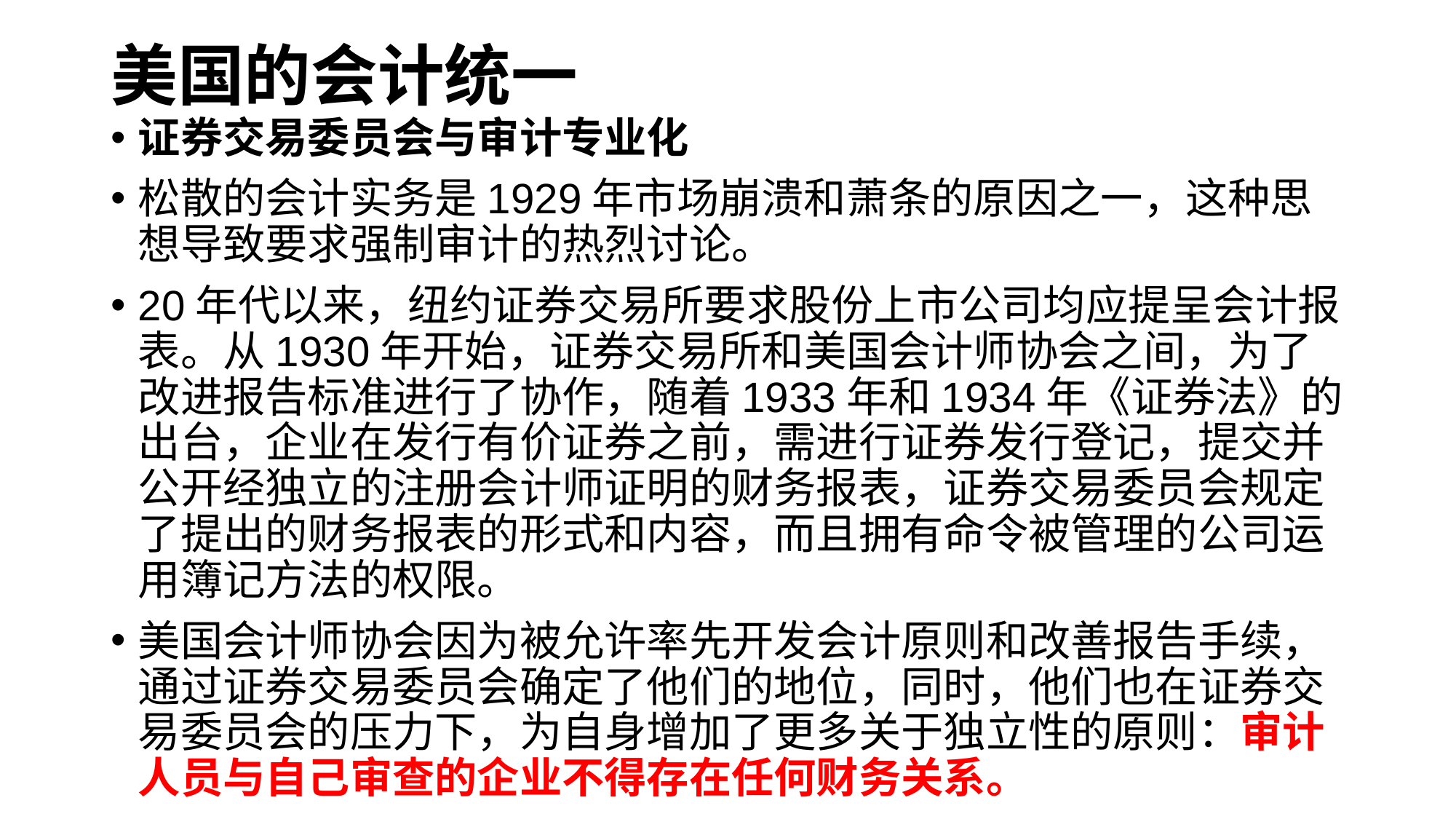

# 美国的会计统一
证券交易委员会与审计专业化
松散的会计实务是1929年市场崩溃和萧条的原因之一，这种思想导致要求强制审计的热烈讨论。
20年代以来，纽约证券交易所要求股份上市公司均应提呈会计报表。从1930年开始，证券交易所和美国会计师协会之间，为了改进报告标准进行了协作，随着1933年和1934年《证券法》的出台，企业在发行有价证券之前，需进行证券发行登记，提交并公开经独立的注册会计师证明的财务报表，证券交易委员会规定了提出的财务报表的形式和内容，而且拥有命令被管理的公司运用簿记方法的权限。
美国会计师协会因为被允许率先开发会计原则和改善报告手续，通过证券交易委员会确定了他们的地位，同时，他们也在证券交易委员会的压力下，为自身增加了更多关于独立性的原则：审计人员与自己审查的企业不得存在任何财务关系。